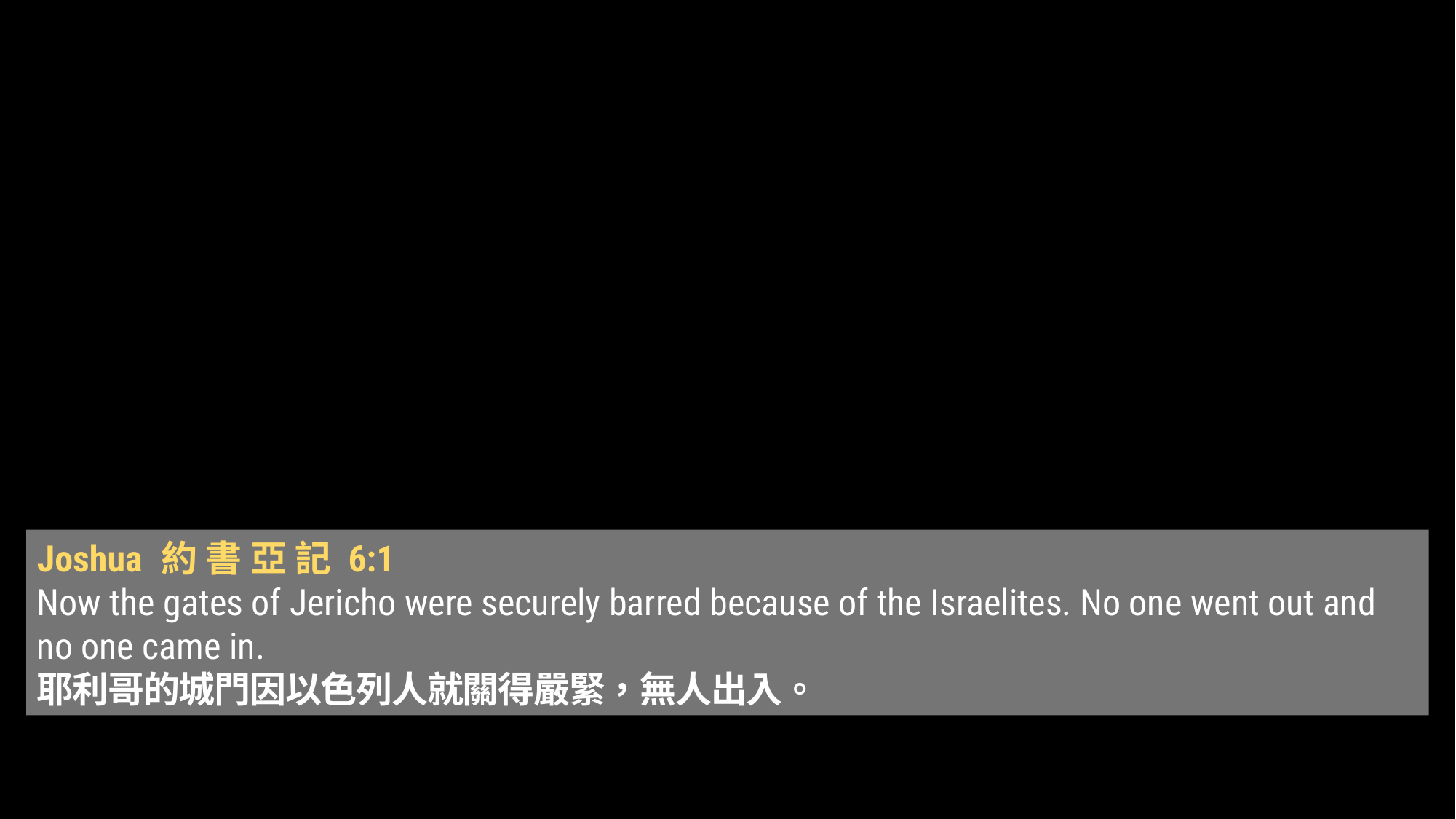

Joshua 約 書 亞 記 6:1
Now the gates of Jericho were securely barred because of the Israelites. No one went out and no one came in.
耶 利 哥 的 城 門 因 以 色 列 人 就 關 得 嚴 緊 ， 無 人 出 入 。